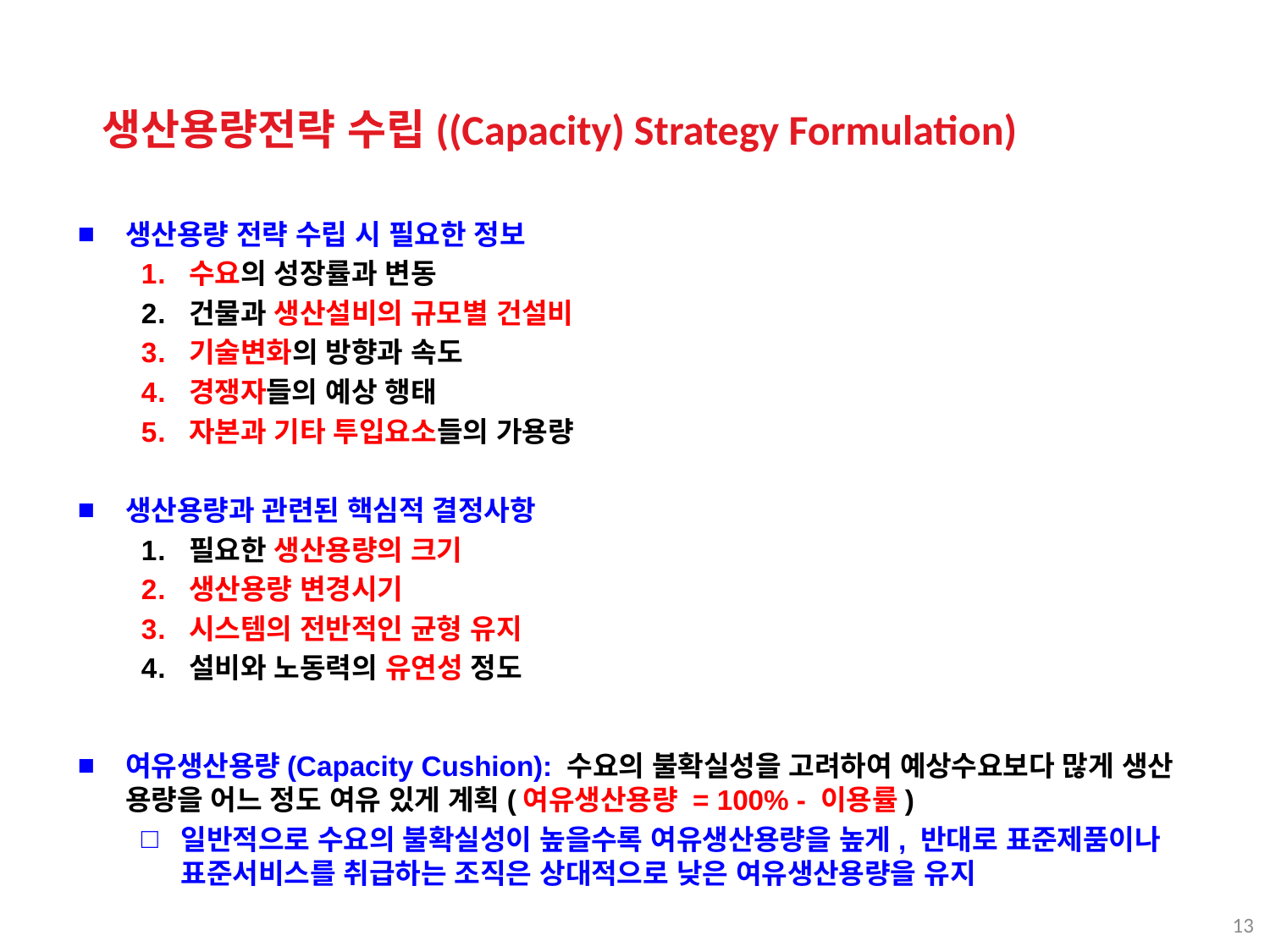

생산용량전략 수립((Capacity) Strategy Formulation)
생산용량 전략 수립 시 필요한 정보
수요의 성장률과 변동
건물과 생산설비의 규모별 건설비
기술변화의 방향과 속도
경쟁자들의 예상 행태
자본과 기타 투입요소들의 가용량

생산용량과 관련된 핵심적 결정사항
필요한 생산용량의 크기
생산용량 변경시기
시스템의 전반적인 균형 유지
설비와 노동력의 유연성 정도

여유생산용량(Capacity Cushion): 수요의 불확실성을 고려하여 예상수요보다 많게 생산 용량을 어느 정도 여유 있게 계획(여유생산용량 = 100% - 이용률)
일반적으로 수요의 불확실성이 높을수록 여유생산용량을 높게, 반대로 표준제품이나 표준서비스를 취급하는 조직은 상대적으로 낮은 여유생산용량을 유지

13